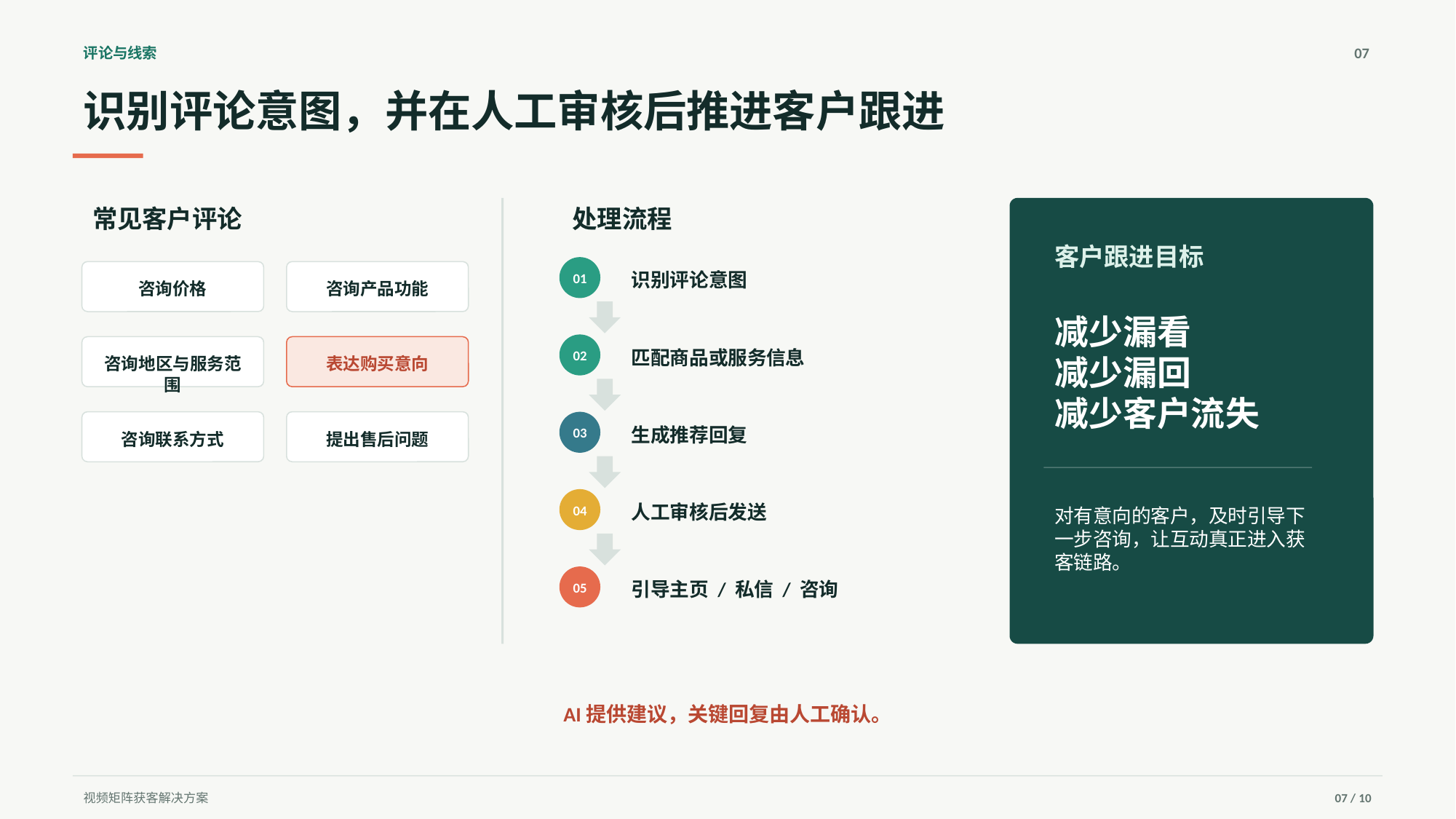

评论与线索
07
识别评论意图，并在人工审核后推进客户跟进

常见客户评论

处理流程

客户跟进目标

识别评论意图
01
咨询价格
咨询产品功能

减少漏看
减少漏回
减少客户流失

匹配商品或服务信息
02
咨询地区与服务范围
表达购买意向

生成推荐回复
03
咨询联系方式
提出售后问题

人工审核后发送
04
对有意向的客户，及时引导下一步咨询，让互动真正进入获客链路。

引导主页 / 私信 / 咨询
05
AI提供建议，关键回复由人工确认。

视频矩阵获客解决方案
07 / 10